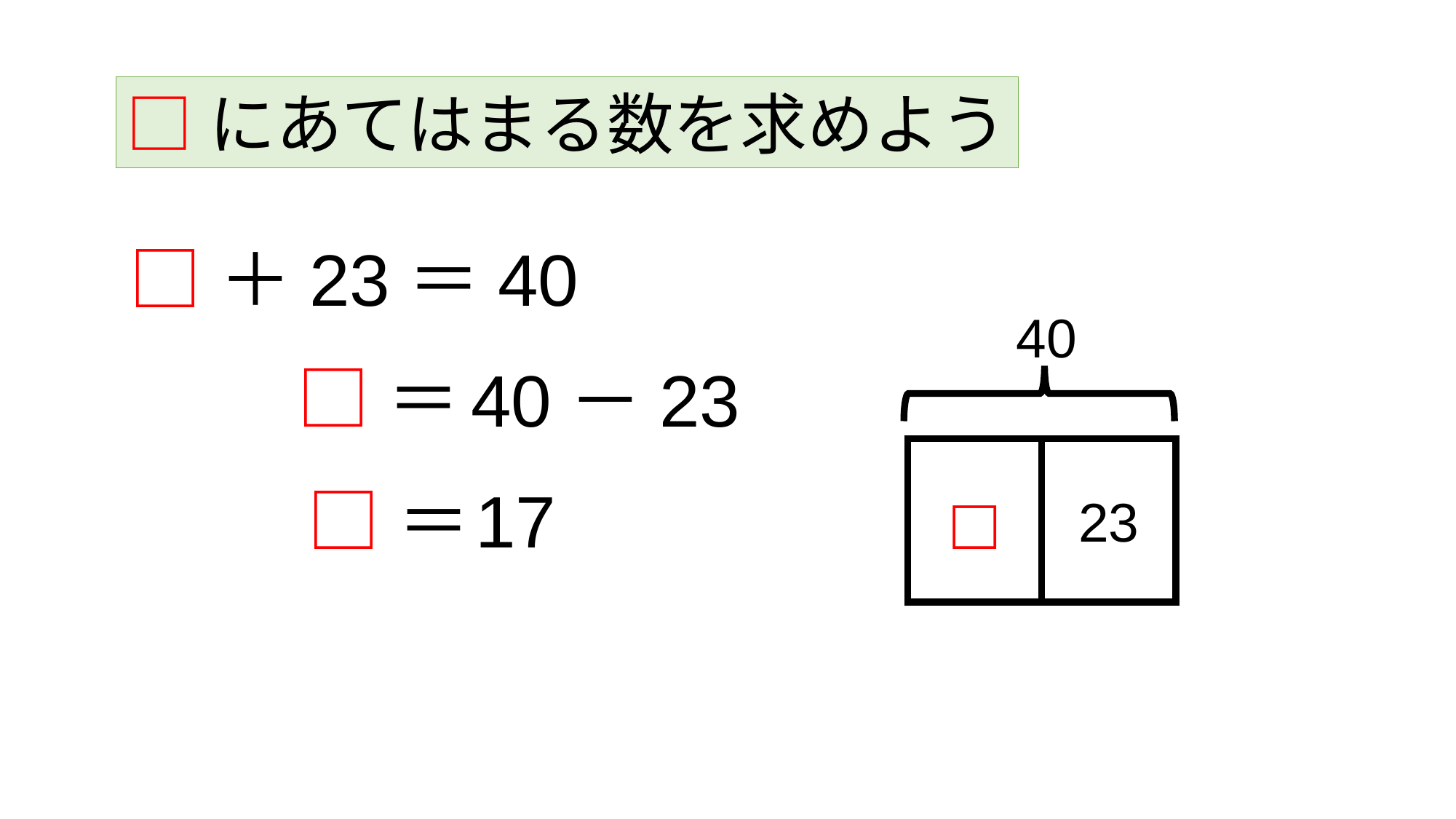

□にあてはまる数を求めよう
□＋23＝40

40
□＝
40－23
□
23
□＝
17